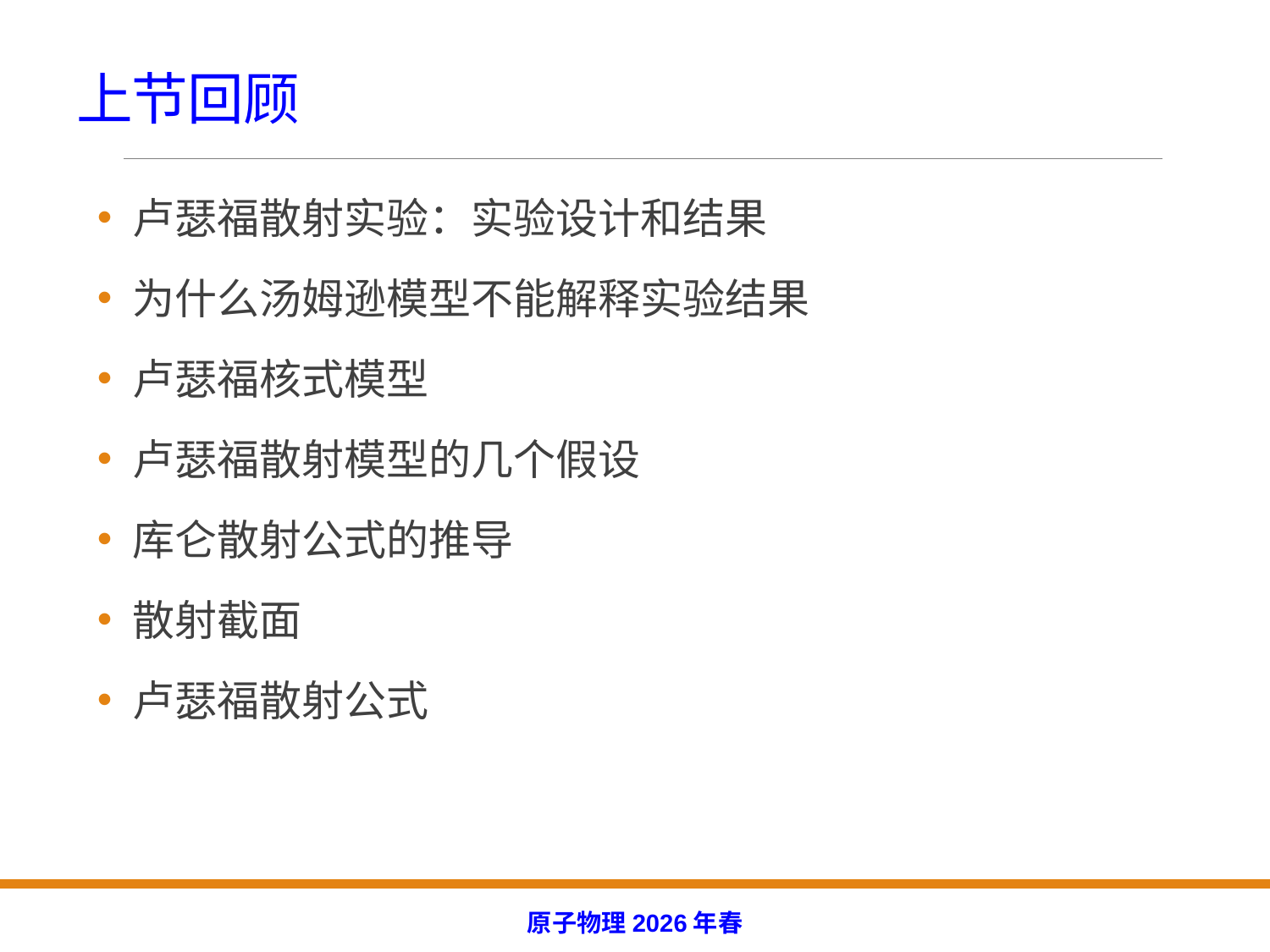

# 上节回顾
卢瑟福散射实验：实验设计和结果
为什么汤姆逊模型不能解释实验结果
卢瑟福核式模型
卢瑟福散射模型的几个假设
库仑散射公式的推导
散射截面
卢瑟福散射公式

原子物理2026年春
70